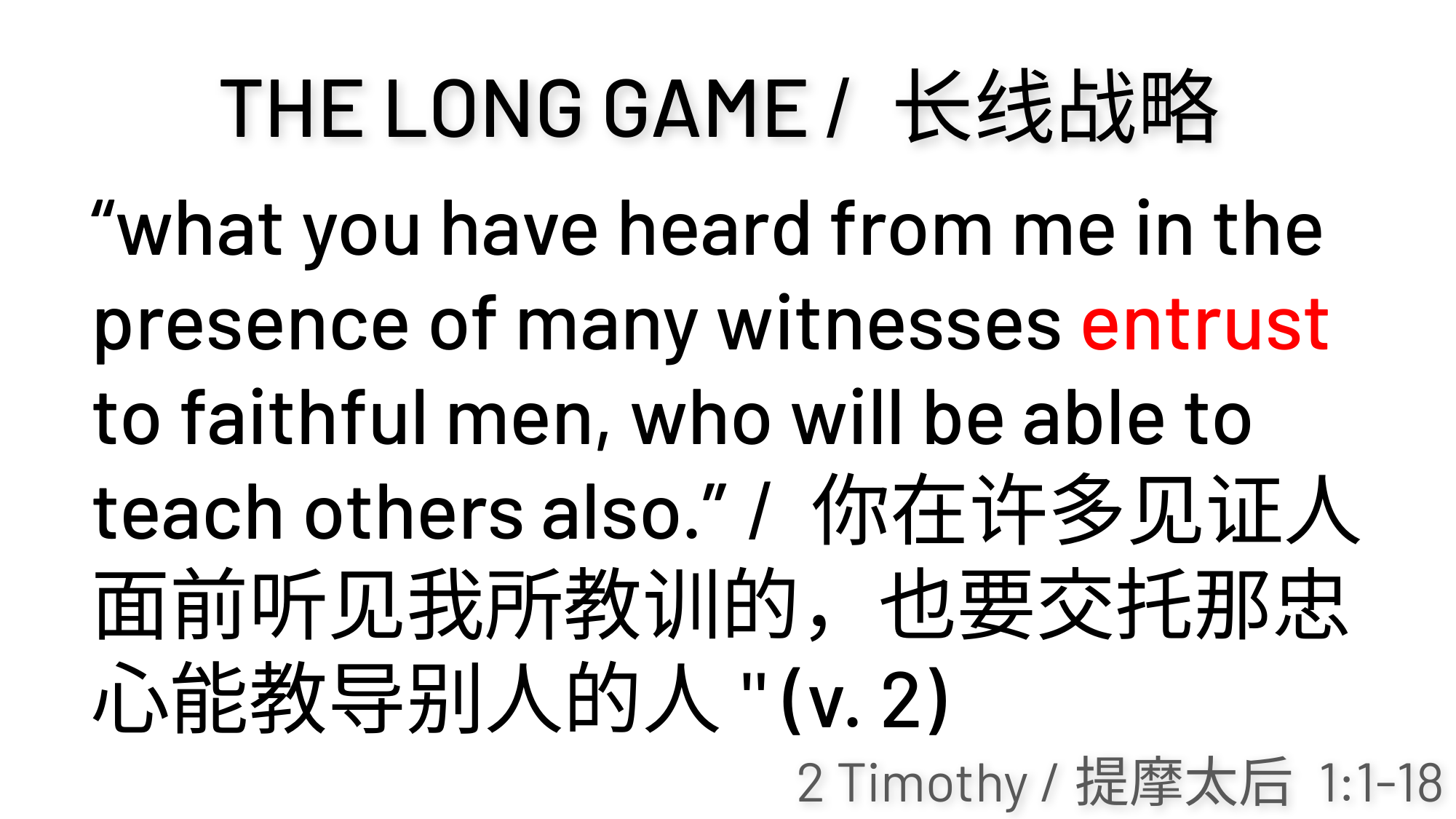

THE LONG GAME / 长线战略
“what you have heard from me in the presence of many witnesses entrust to faithful men, who will be able to teach others also.” / 你在许多见证人面前听见我所教训的，也要交托那忠心能教导别人的人" (v. 2)
2 Timothy /提摩太后 1:1-18